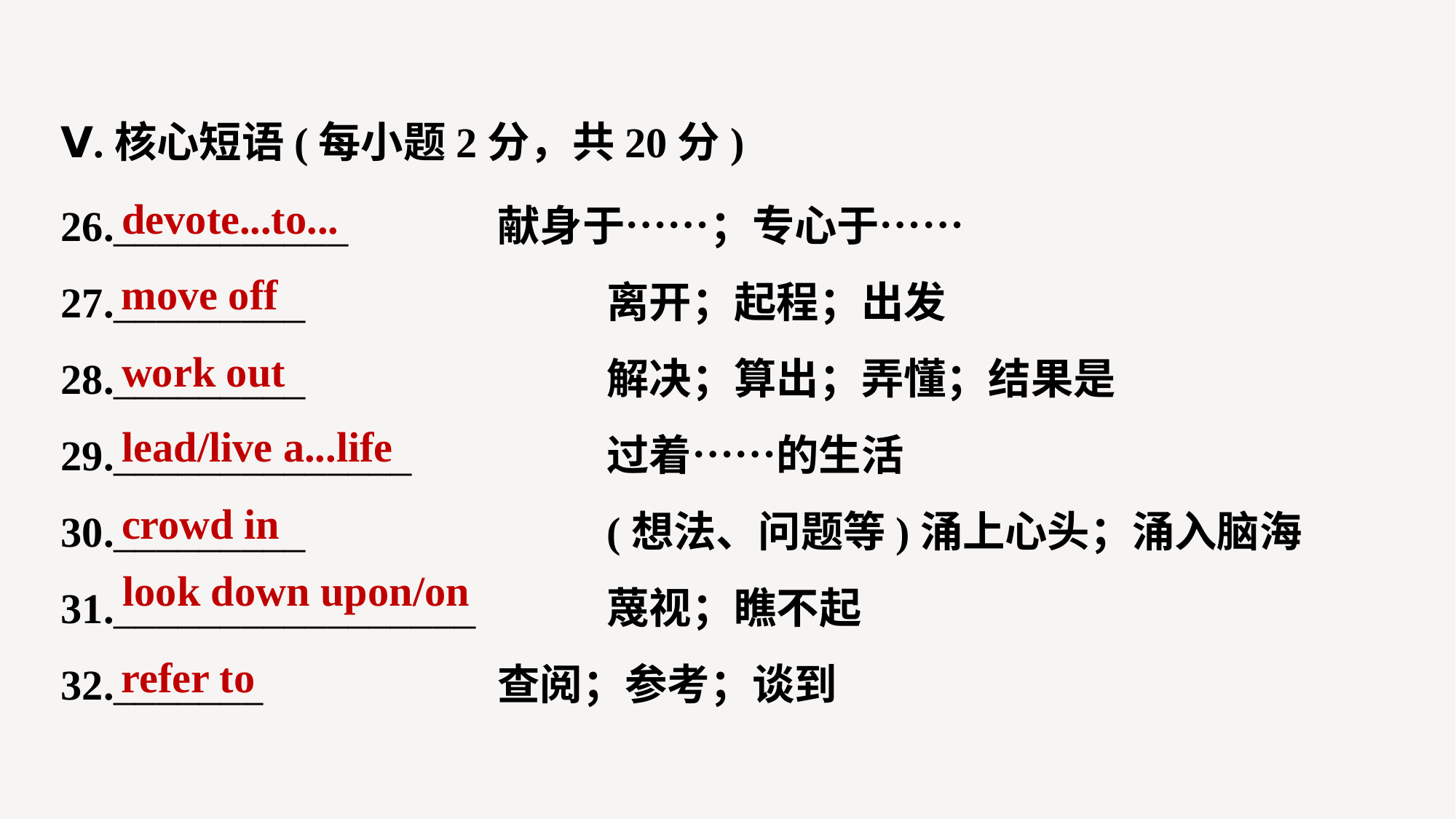

Ⅴ.核心短语(每小题2分，共20分)
26.___________ 		献身于……；专心于……
27._________ 			离开；起程；出发
28._________ 			解决；算出；弄懂；结果是
29.______________ 		过着……的生活
30._________ 			(想法、问题等)涌上心头；涌入脑海
31._________________ 		蔑视；瞧不起
32._______ 			查阅；参考；谈到
devote...to...
move off
work out
lead/live a...life
crowd in
look down upon/on
refer to